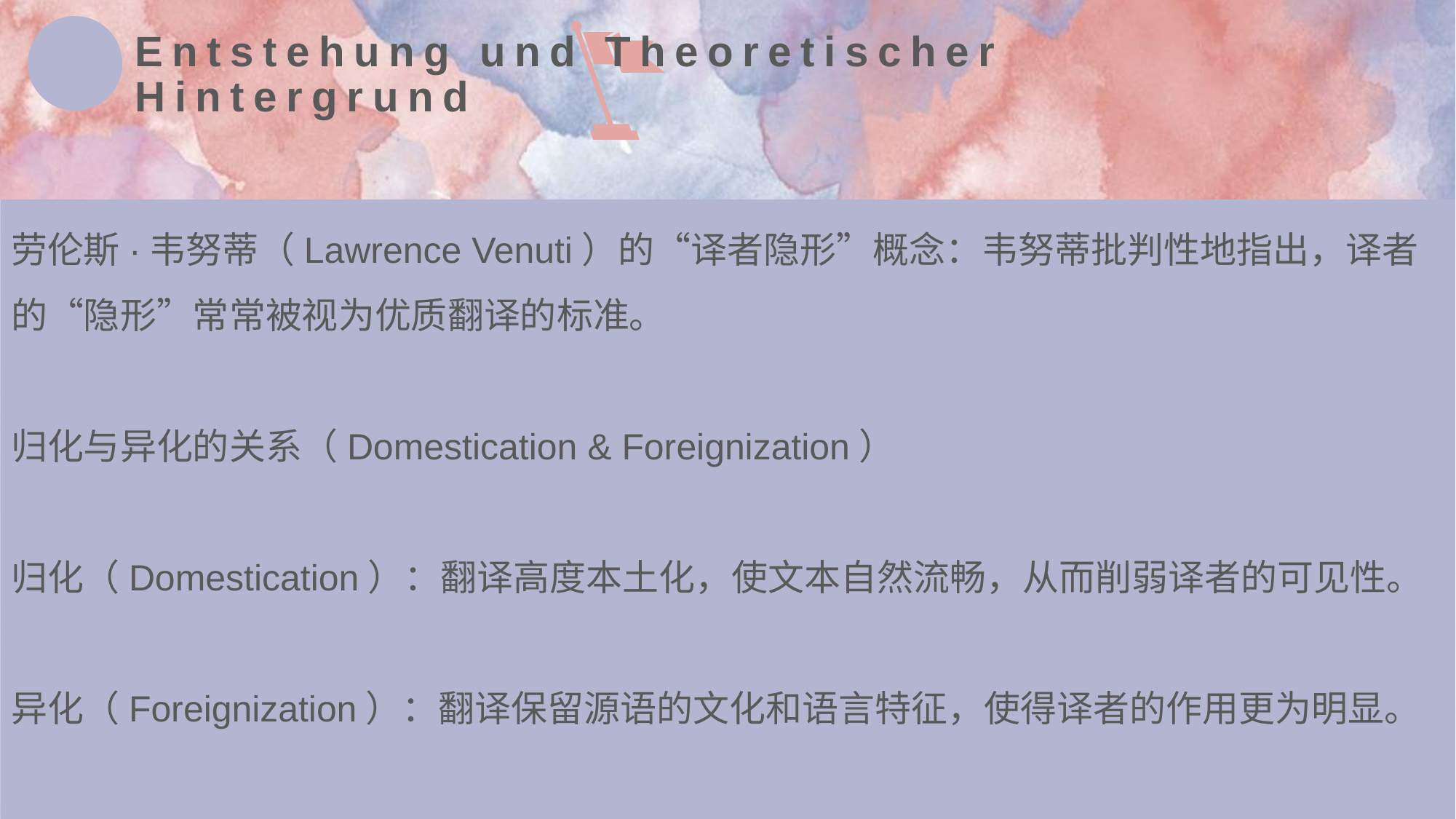

Entstehung und Theoretischer Hintergrund

劳伦斯·韦努蒂（Lawrence Venuti）的“译者隐形”概念：韦努蒂批判性地指出，译者的“隐形”常常被视为优质翻译的标准。

归化与异化的关系（Domestication & Foreignization）

归化（Domestication）：翻译高度本土化，使文本自然流畅，从而削弱译者的可见性。

异化（Foreignization）：翻译保留源语的文化和语言特征，使得译者的作用更为明显。